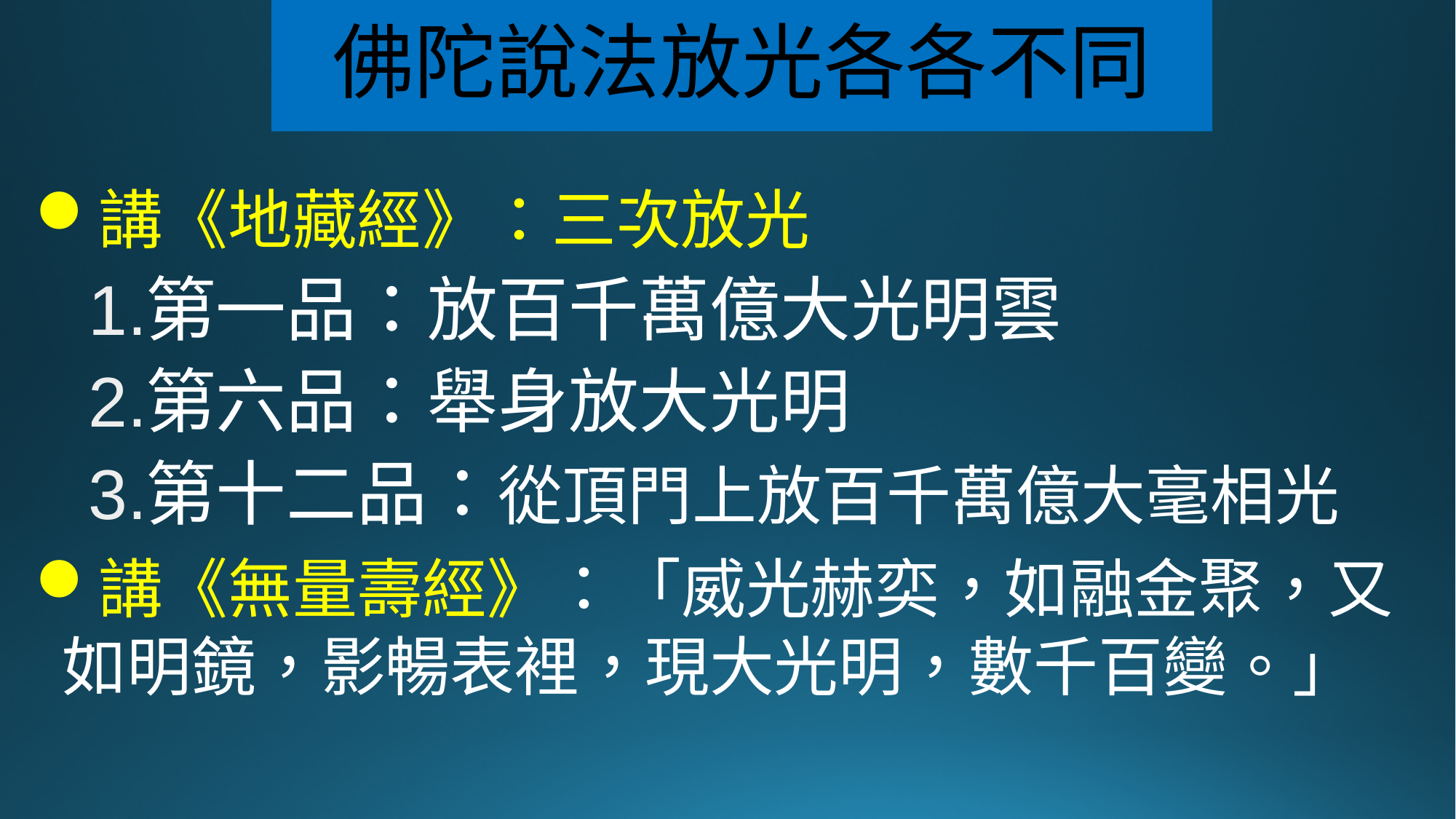

# 佛陀說法放光各各不同
講《地藏經》：三次放光
第一品：放百千萬億大光明雲
第六品：舉身放大光明
第十二品：從頂門上放百千萬億大毫相光
講《無量壽經》：「威光赫奕，如融金聚，又如明鏡，影暢表裡，現大光明，數千百變。」